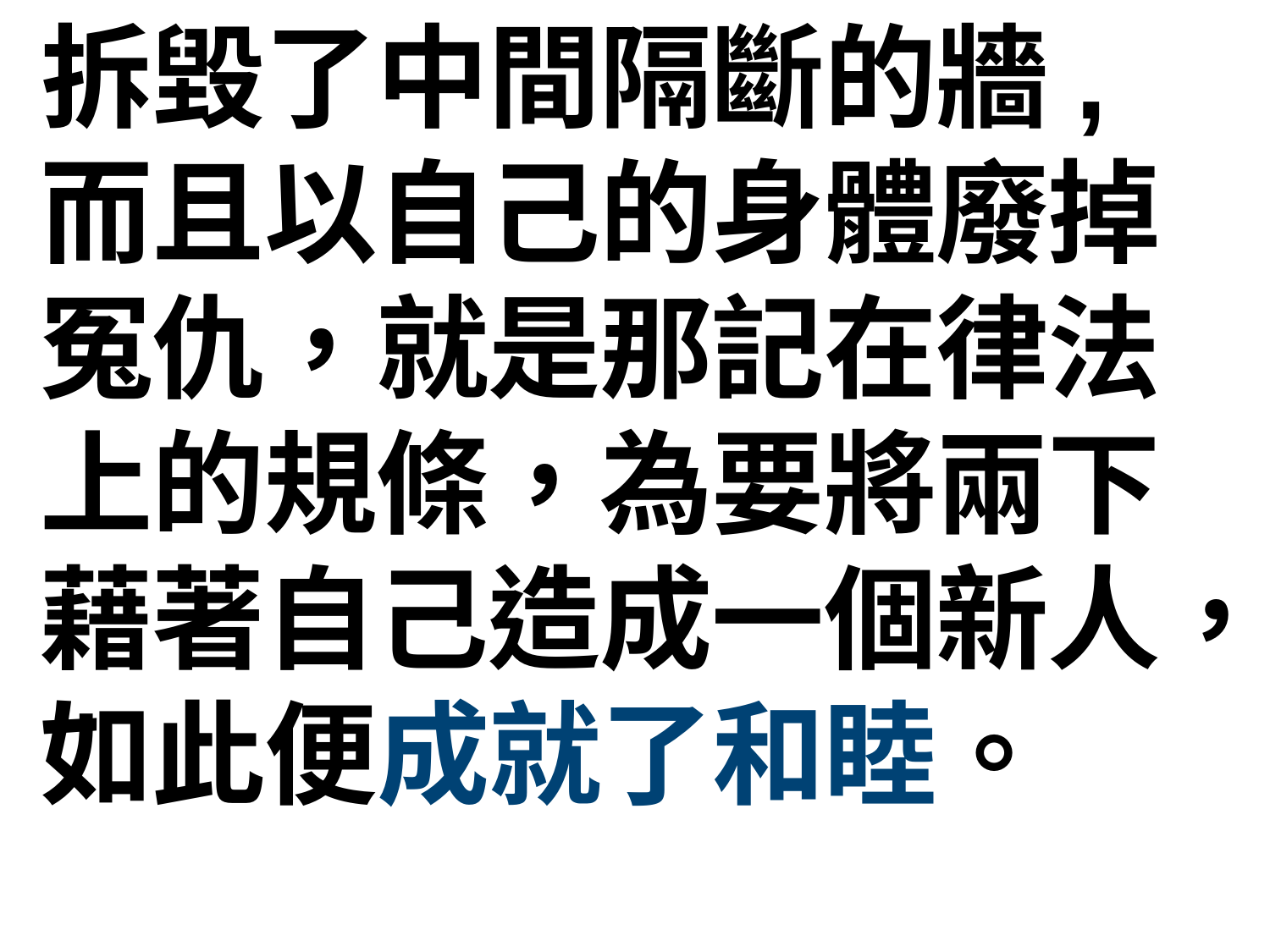

拆毀了中間隔斷的牆, 而且以自己的身體廢掉冤仇，就是那記在律法上的規條，為要將兩下藉著自己造成一個新人，如此便成就了和睦。